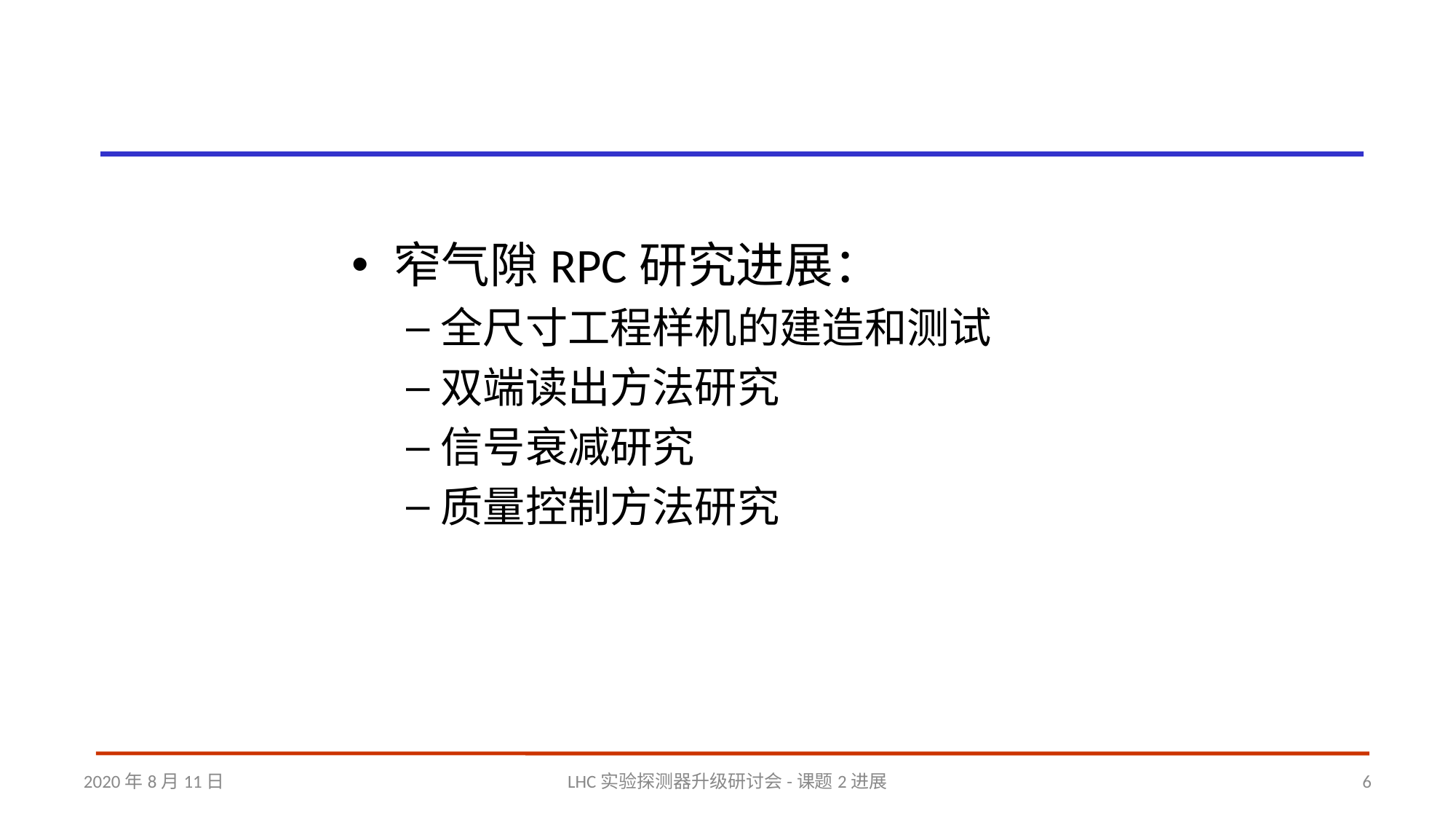

#
窄气隙RPC研究进展：
全尺寸工程样机的建造和测试
双端读出方法研究
信号衰减研究
质量控制方法研究
2020年8月11日
LHC实验探测器升级研讨会-课题2进展
6